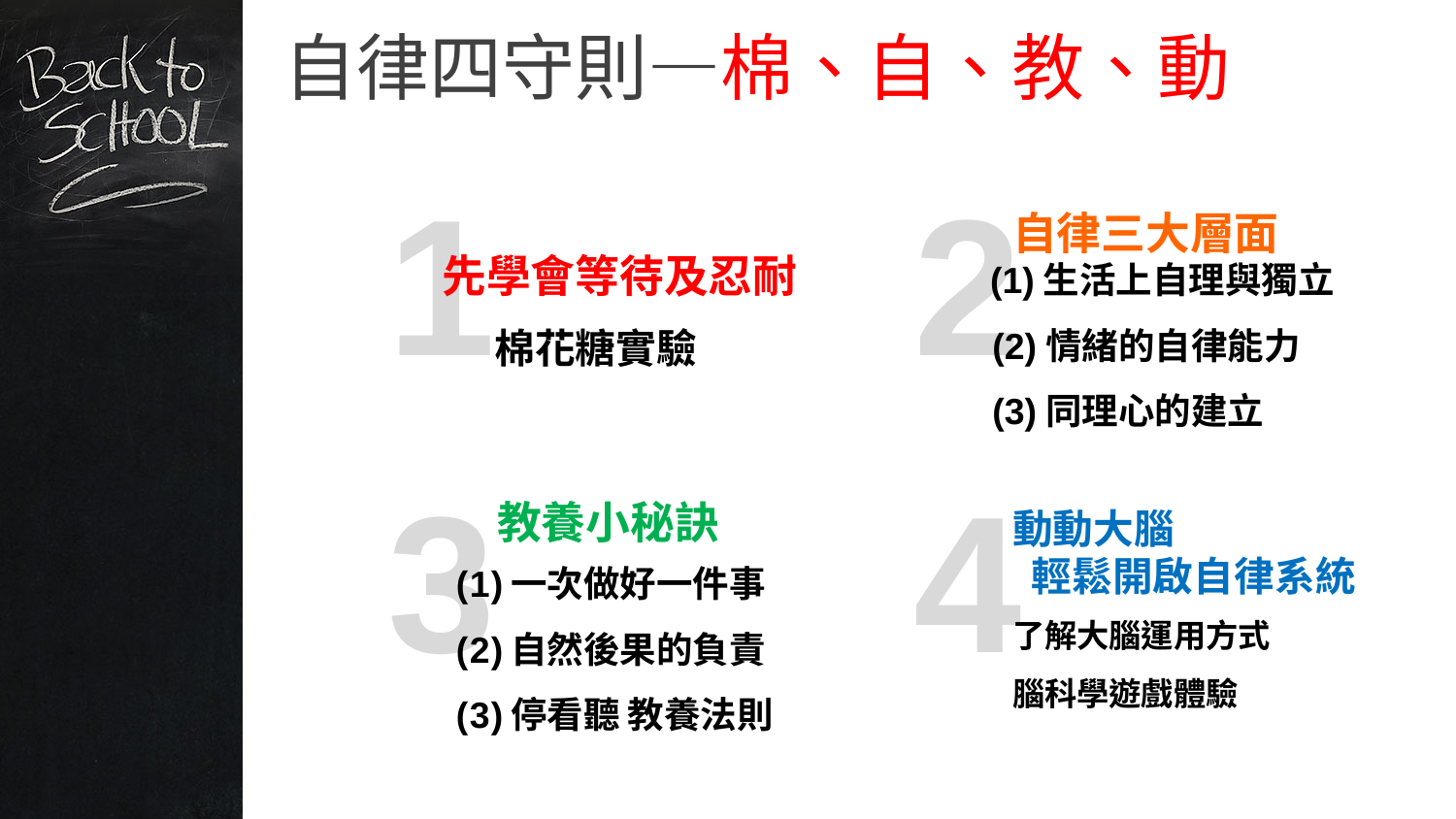

自律四守則—棉、自、教、動
1
2
自律三大層面
 (1)生活上自理與獨立
 (2)情緒的自律能力
 (3)同理心的建立
先學會等待及忍耐
棉花糖實驗
3
4
   教養小秘訣
一次做好一件事
自然後果的負責
停看聽 教養法則
動動大腦
 輕鬆開啟自律系統
了解大腦運用方式
腦科學遊戲體驗